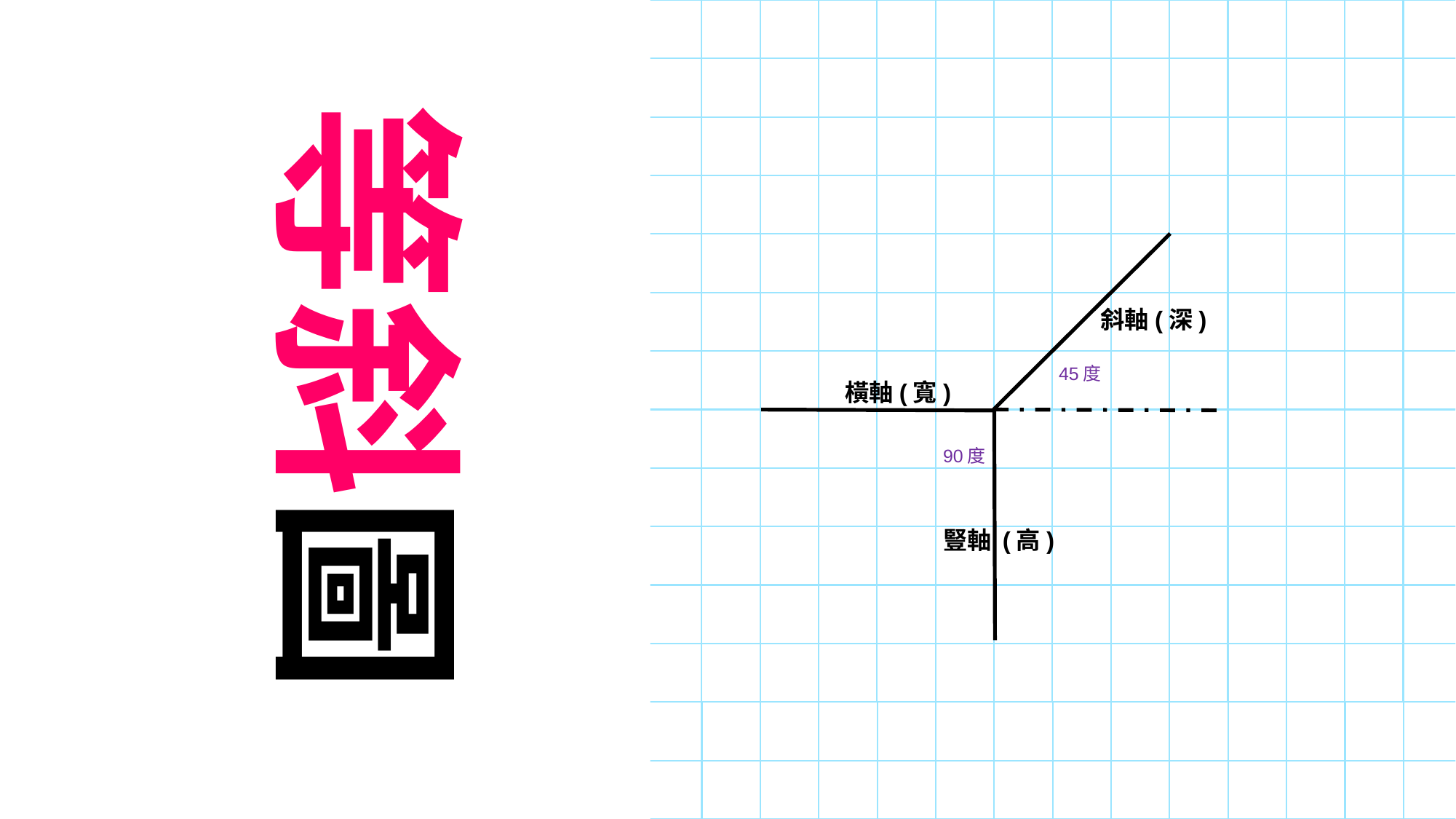

`
等斜圖
斜軸(深)
45度
橫軸(寬)
90度
豎軸 (高)